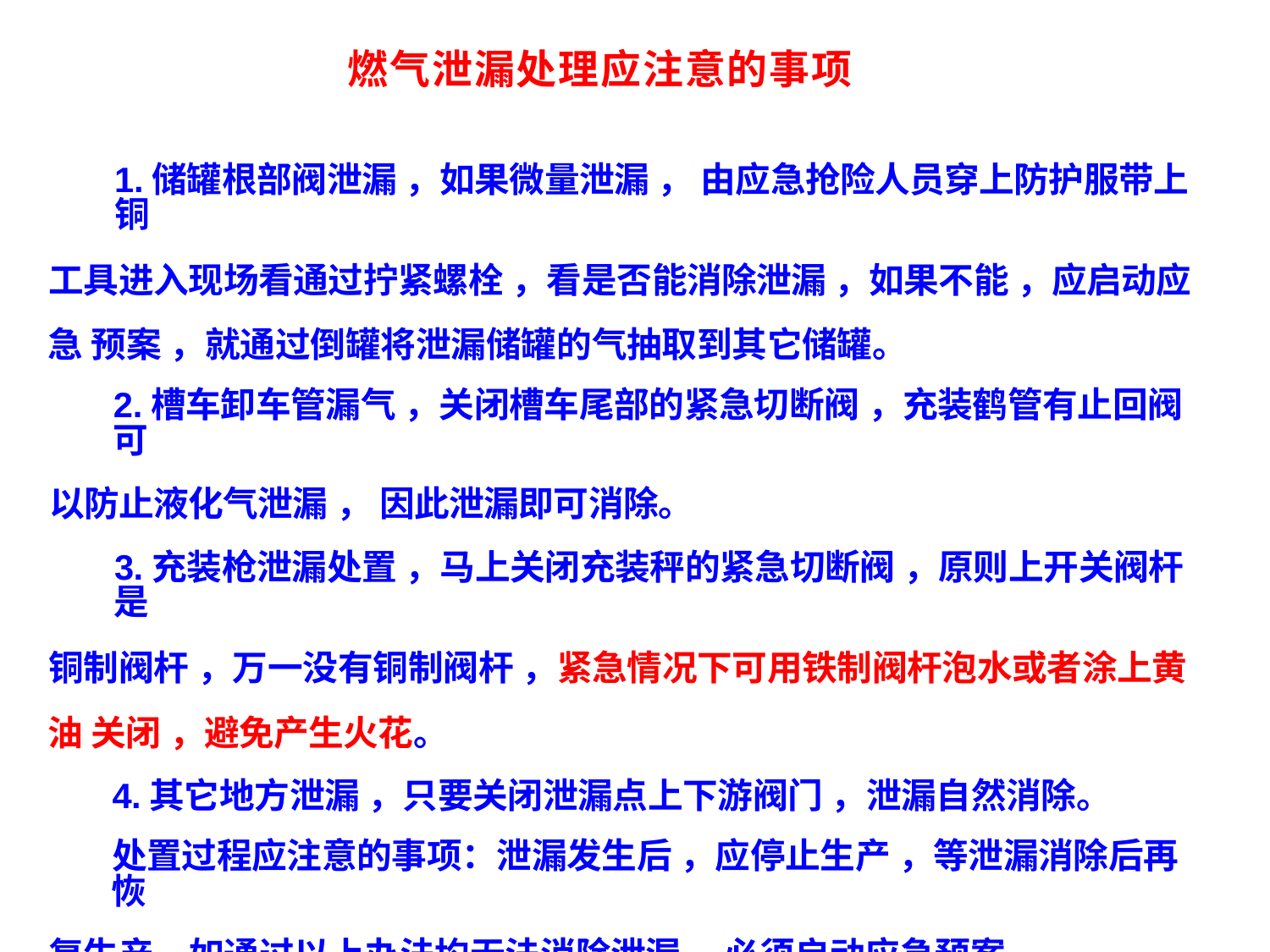

燃气泄漏处理应注意的事项

1.储罐根部阀泄漏 ，如果微量泄漏 ， 由应急抢险人员穿上防护服带上铜
工具进入现场看通过拧紧螺栓 ，看是否能消除泄漏 ，如果不能 ，应启动应急 预案 ，就通过倒罐将泄漏储罐的气抽取到其它储罐。
2.槽车卸车管漏气 ，关闭槽车尾部的紧急切断阀 ，充装鹤管有止回阀可
以防止液化气泄漏 ， 因此泄漏即可消除。
3.充装枪泄漏处置 ，马上关闭充装秤的紧急切断阀 ，原则上开关阀杆是
铜制阀杆 ，万一没有铜制阀杆 ，紧急情况下可用铁制阀杆泡水或者涂上黄油 关闭 ，避免产生火花。
4.其它地方泄漏 ，只要关闭泄漏点上下游阀门 ，泄漏自然消除。
处置过程应注意的事项：泄漏发生后 ，应停止生产 ，等泄漏消除后再恢
复生产。如通过以上办法均无法消除泄漏 ，必须启动应急预案。